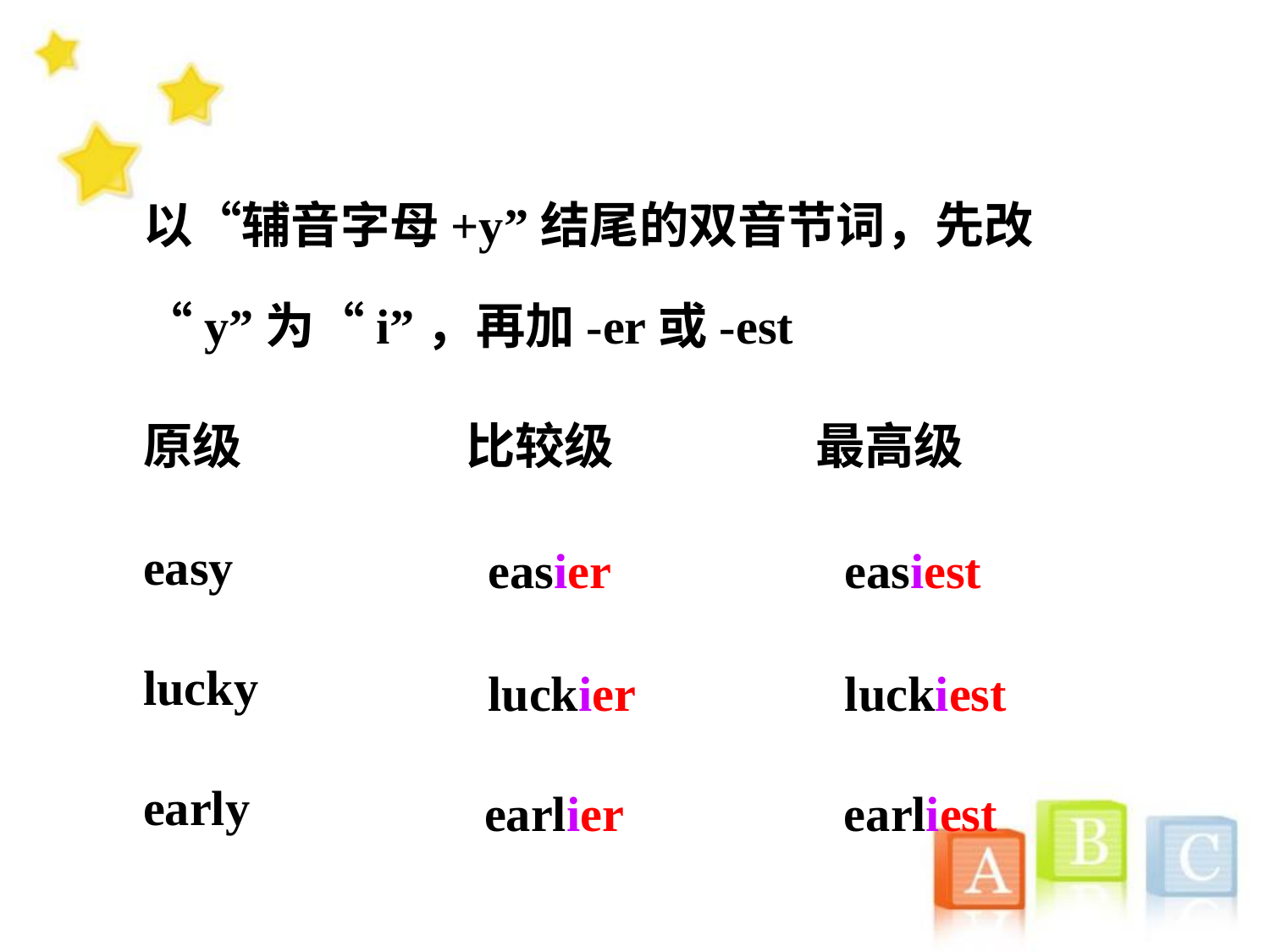

以“辅音字母+y”结尾的双音节词，先改“y”为“i”，再加-er或-est
原级                    比较级                  最高级
easy
lucky
early
easier                   easiest
luckier                 luckiest
earlier                  earliest